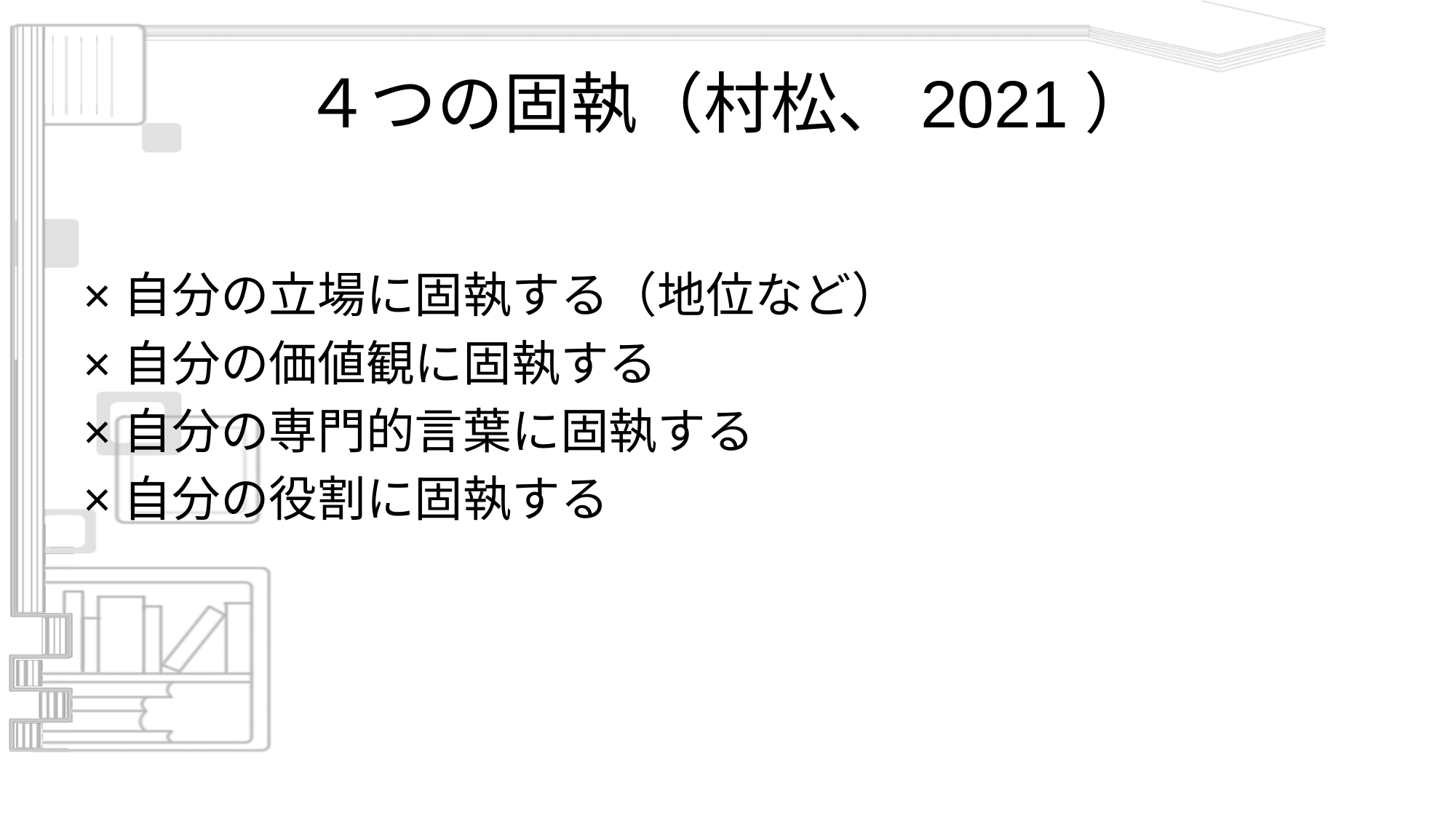

# ４つの固執（村松、2021）

×自分の立場に固執する（地位など）
×自分の価値観に固執する
×自分の専門的言葉に固執する
×自分の役割に固執する